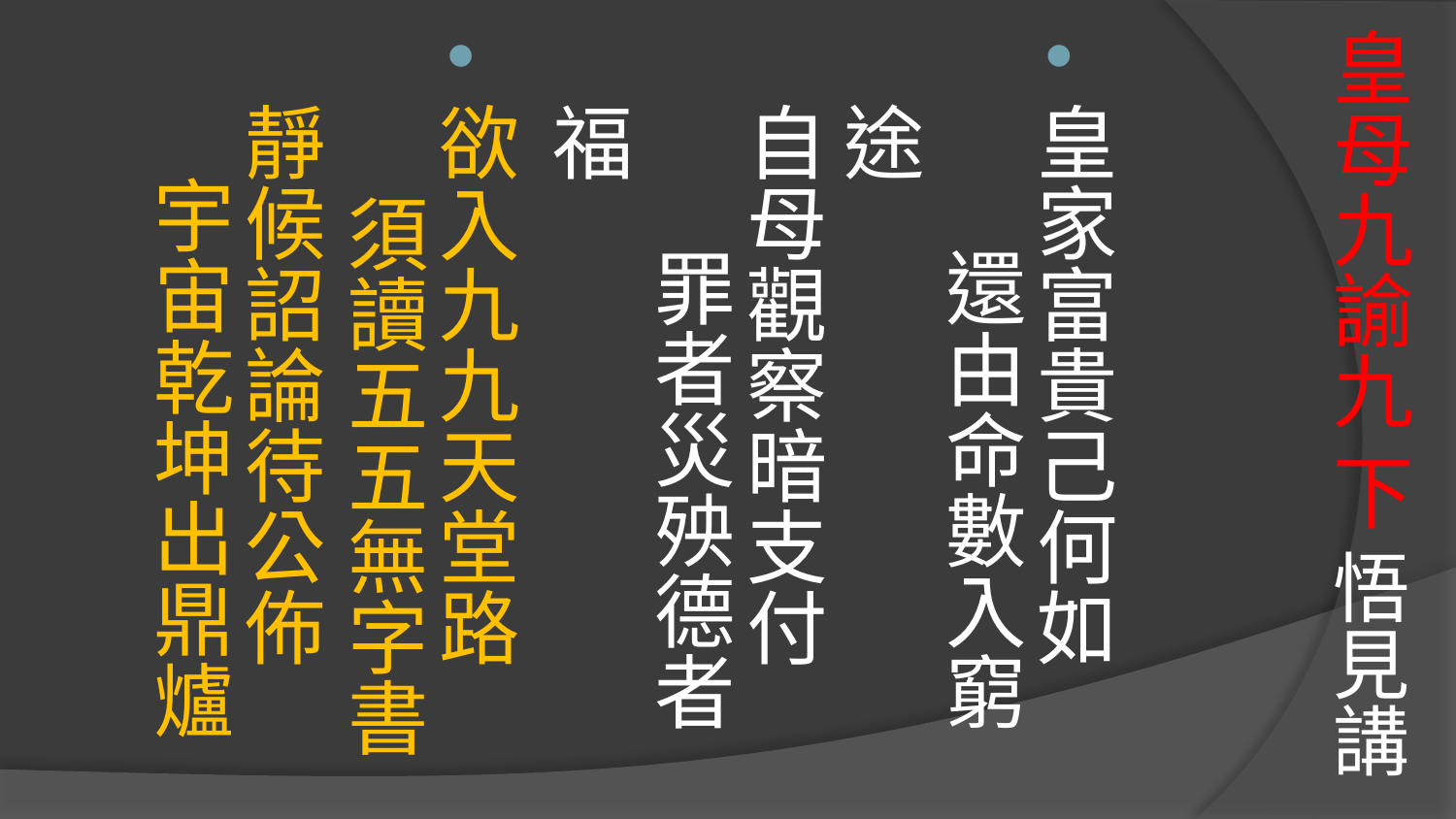

# 皇母九諭九 下 悟見講
皇家富貴己何如               還由命數入窮途
自母觀察暗支付               罪者災殃德者福
欲入九九天堂路            須讀五五無字書
靜候詔論待公佈           宇宙乾坤出鼎爐